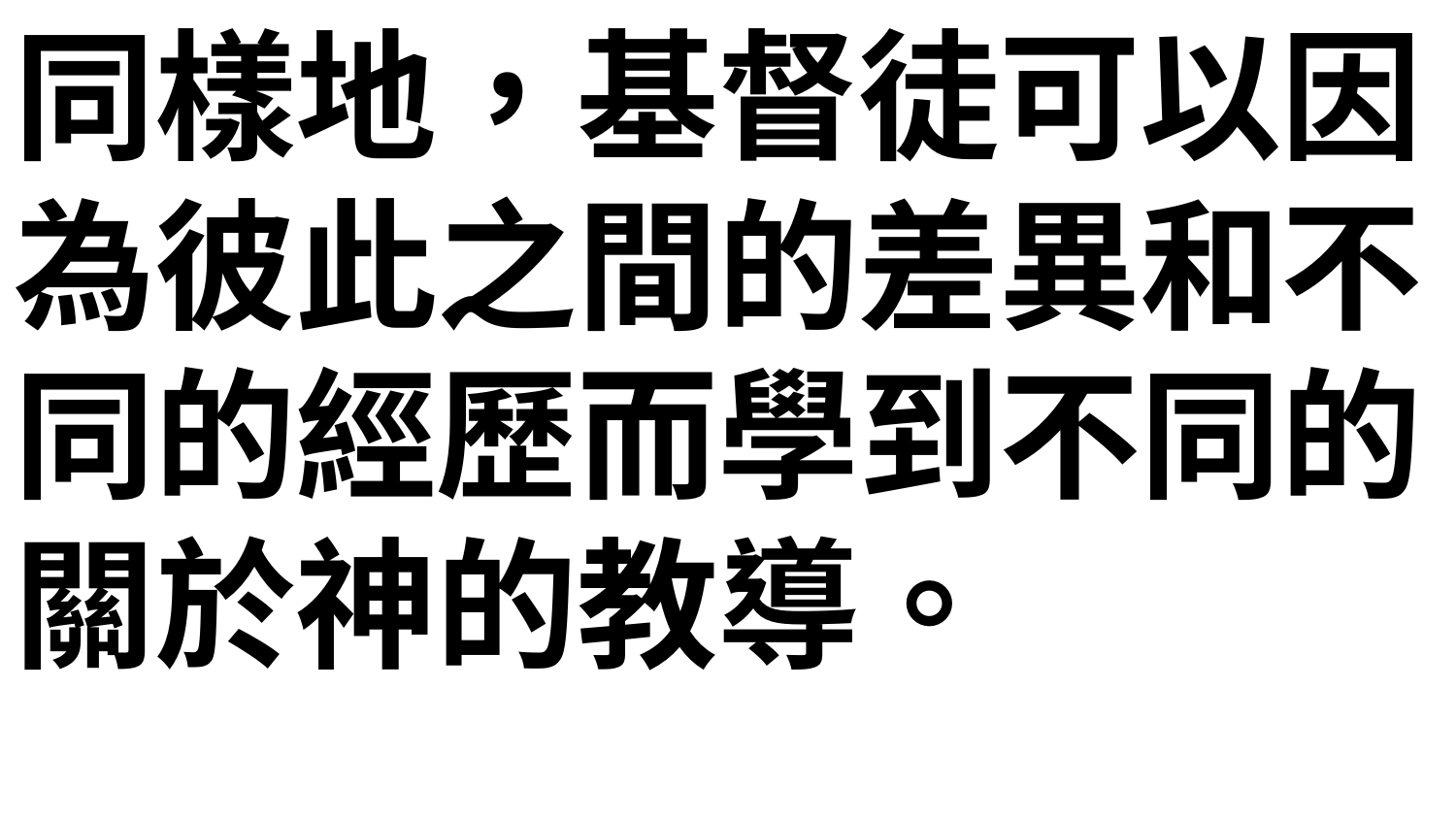

同樣地，基督徒可以因為彼此之間的差異和不同的經歷而學到不同的關於神的教導。